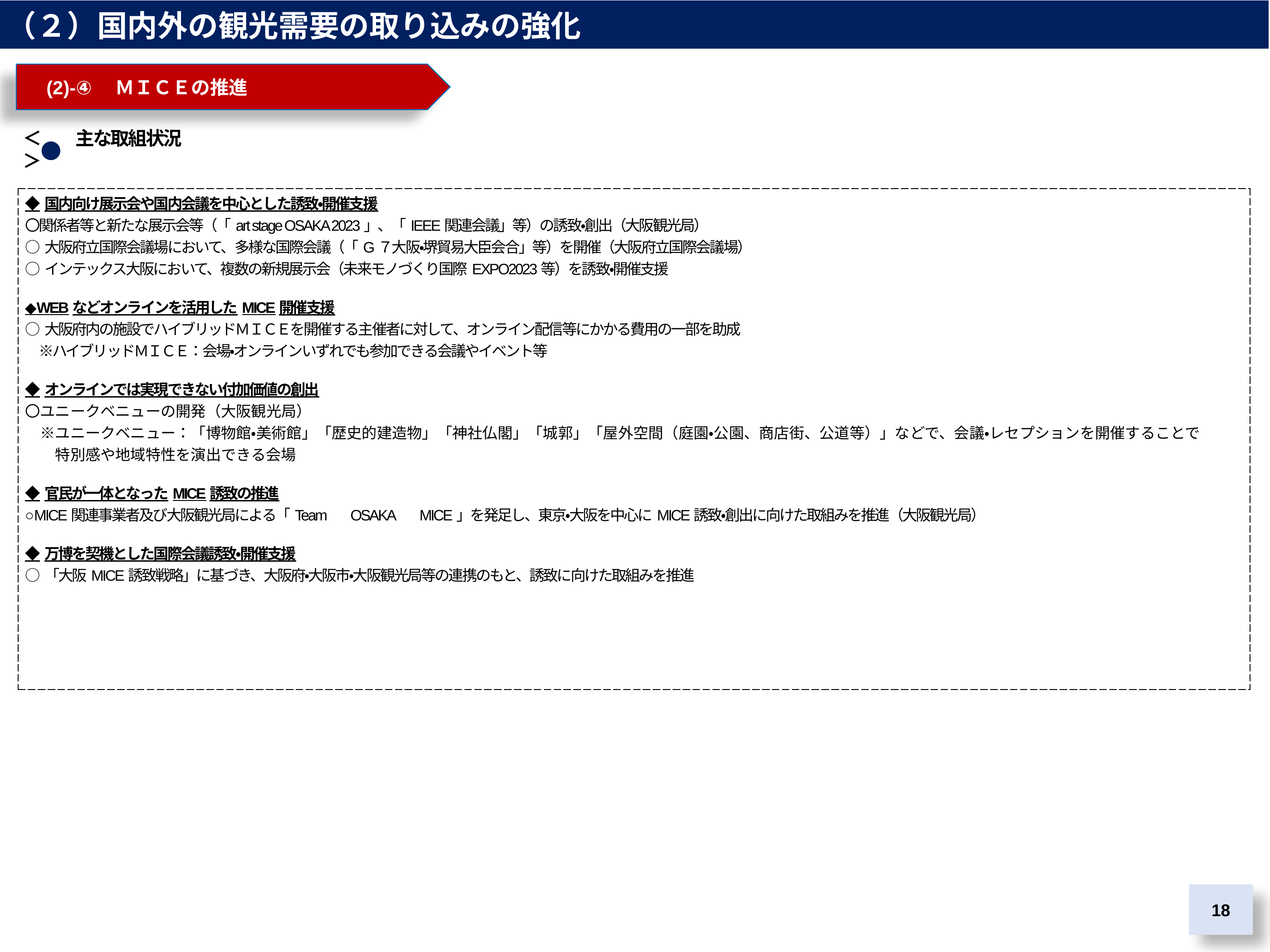

（２）国内外の観光需要の取り込みの強化
　(2)-④　ＭＩＣＥの推進
＜　　主な取組状況＞

| ◆国内向け展示会や国内会議を中心とした誘致・開催支援 〇関係者等と新たな展示会等（「art stage OSAKA 2023」、「IEEE関連会議」等）の誘致・創出（大阪観光局） ○大阪府立国際会議場において、多様な国際会議（「G７大阪・堺貿易大臣会合」等）を開催（大阪府立国際会議場） ○インテックス大阪において、複数の新規展示会（未来モノづくり国際EXPO2023等）を誘致・開催支援 ◆WEBなどオンラインを活用したMICE開催支援 ○大阪府内の施設でハイブリッドＭＩＣＥを開催する主催者に対して、オンライン配信等にかかる費用の一部を助成 　※ハイブリッドＭＩＣＥ：会場・オンラインいずれでも参加できる会議やイベント等 ◆オンラインでは実現できない付加価値の創出 〇ユニークベニューの開発（大阪観光局） 　※ユニークベニュー：「博物館・美術館」「歴史的建造物」「神社仏閣」「城郭」「屋外空間（庭園・公園、商店街、公道等）」などで、会議・レセプションを開催することで 　　特別感や地域特性を演出できる会場 ◆官民が一体となったMICE誘致の推進 ○MICE関連事業者及び大阪観光局による「Team　OSAKA　MICE」を発足し、東京・大阪を中心にMICE誘致・創出に向けた取組みを推進（大阪観光局） ◆万博を契機とした国際会議誘致・開催支援 ○「大阪MICE誘致戦略」に基づき、大阪府・大阪市・大阪観光局等の連携のもと、誘致に向けた取組みを推進 |
| --- |
18